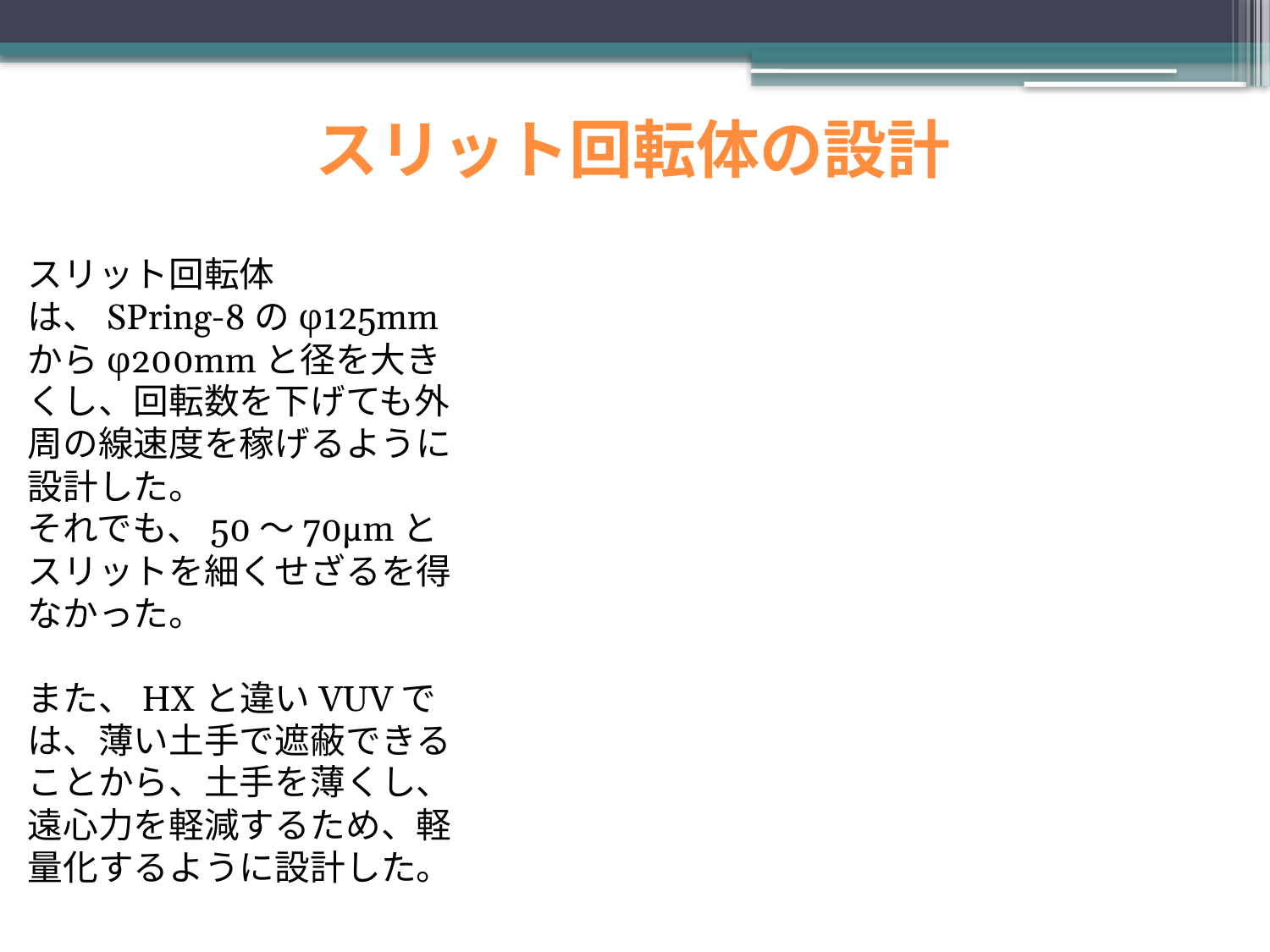

スリット回転体の設計
スリット回転体は、SPring-8のφ125mmからφ200mmと径を大きくし、回転数を下げても外周の線速度を稼げるように設計した。
それでも、50～70μmとスリットを細くせざるを得なかった。

また、HXと違いVUVでは、薄い土手で遮蔽できることから、土手を薄くし、遠心力を軽減するため、軽量化するように設計した。